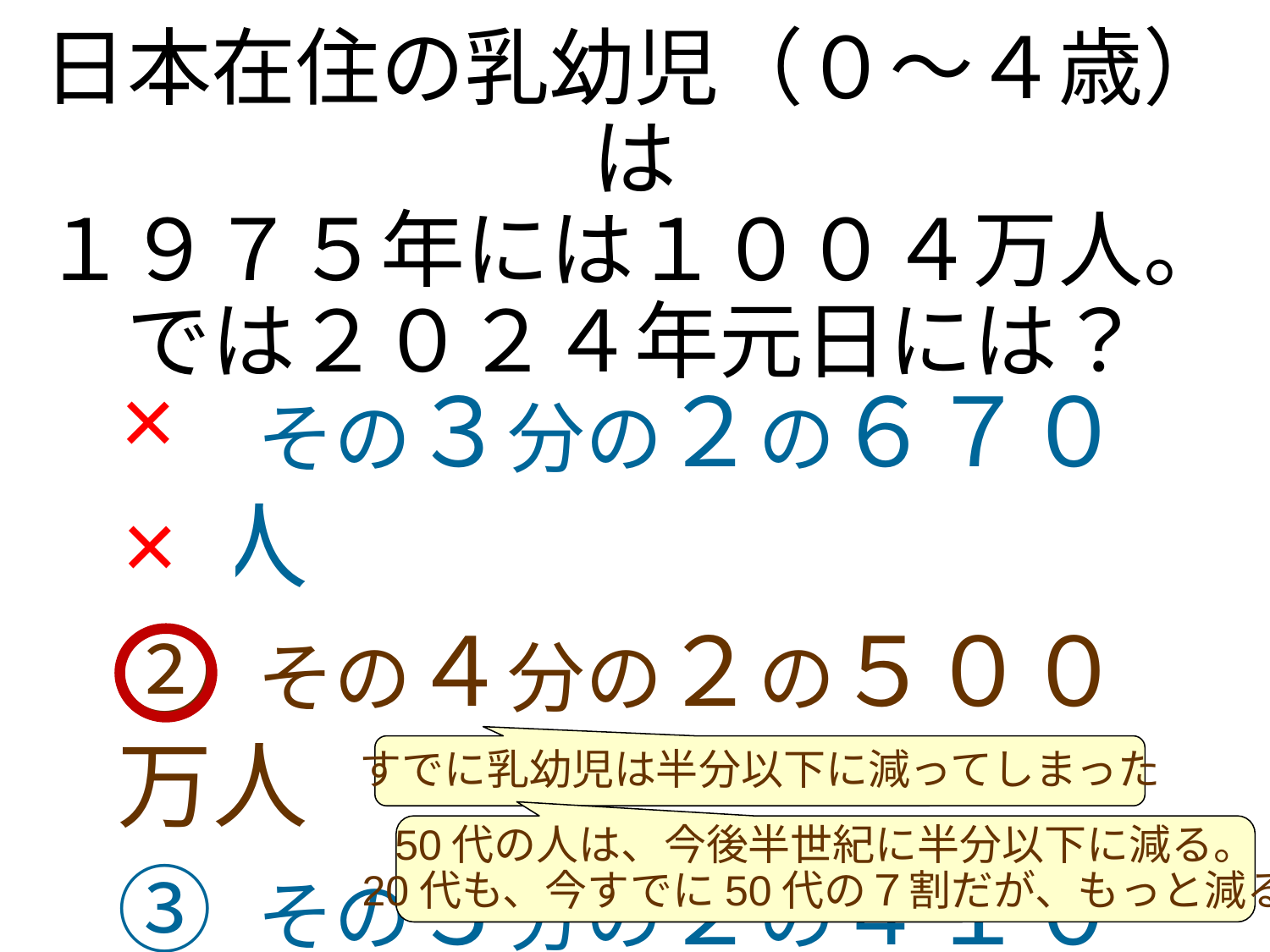

日本在住の乳幼児（０～４歳）は
１９７５年には１００４万人。
では２０２４年元日には？
① その３分の２の６７０万人
② その４分の２の５００万人
③ その５分の２の4１０万人
×
×

すでに乳幼児は半分以下に減ってしまった
50代の人は、今後半世紀に半分以下に減る。
20代も、今すでに50代の７割だが、もっと減る